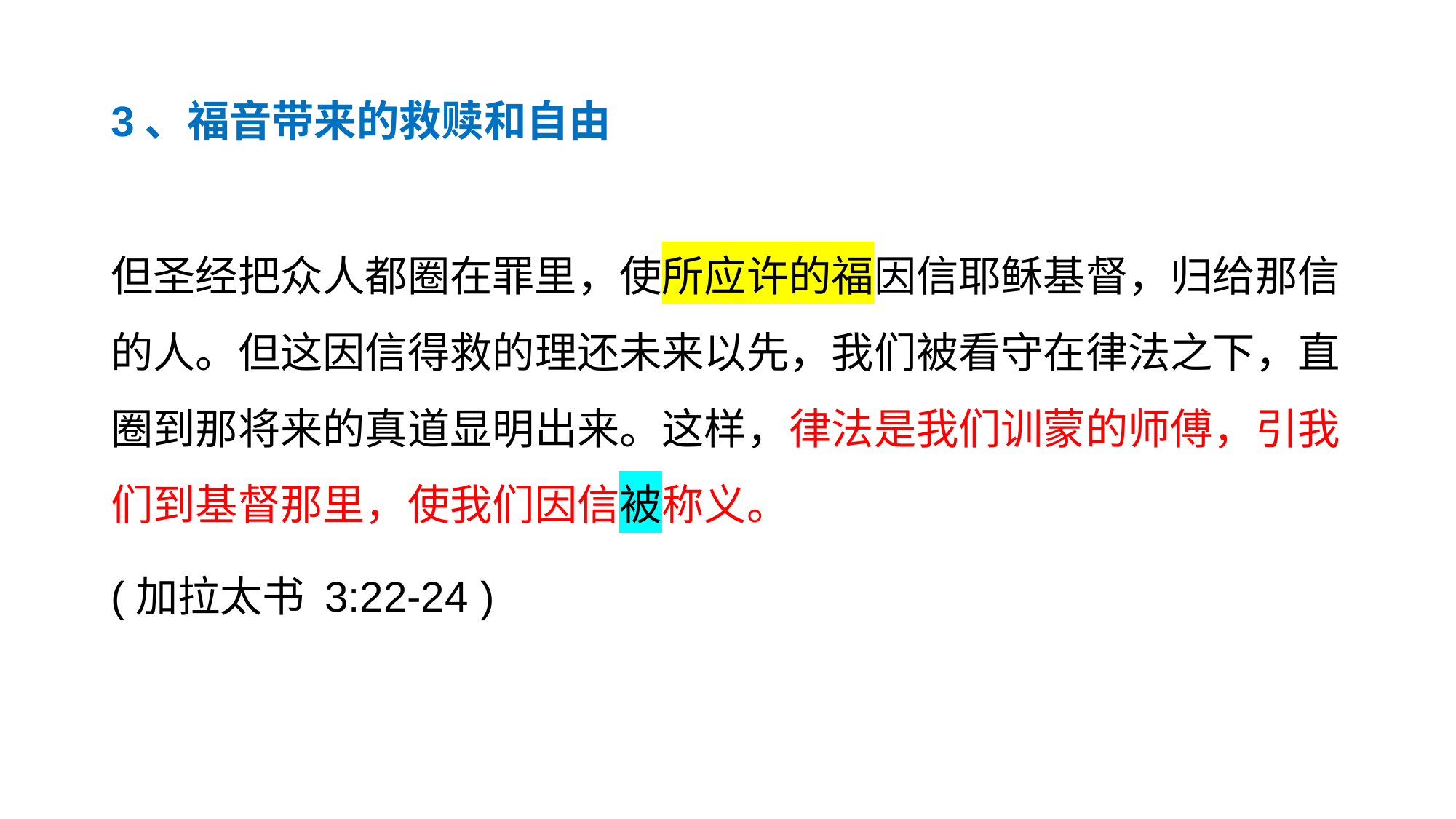

# 3、福音带来的救赎和自由
但圣经把众人都圈在罪里，使所应许的福因信耶稣基督，归给那信的人。但这因信得救的理还未来以先，我们被看守在律法之下，直圈到那将来的真道显明出来。这样，律法是我们训蒙的师傅，引我们到基督那里，使我们因信被称义。
(加拉太书 3:22-24 )